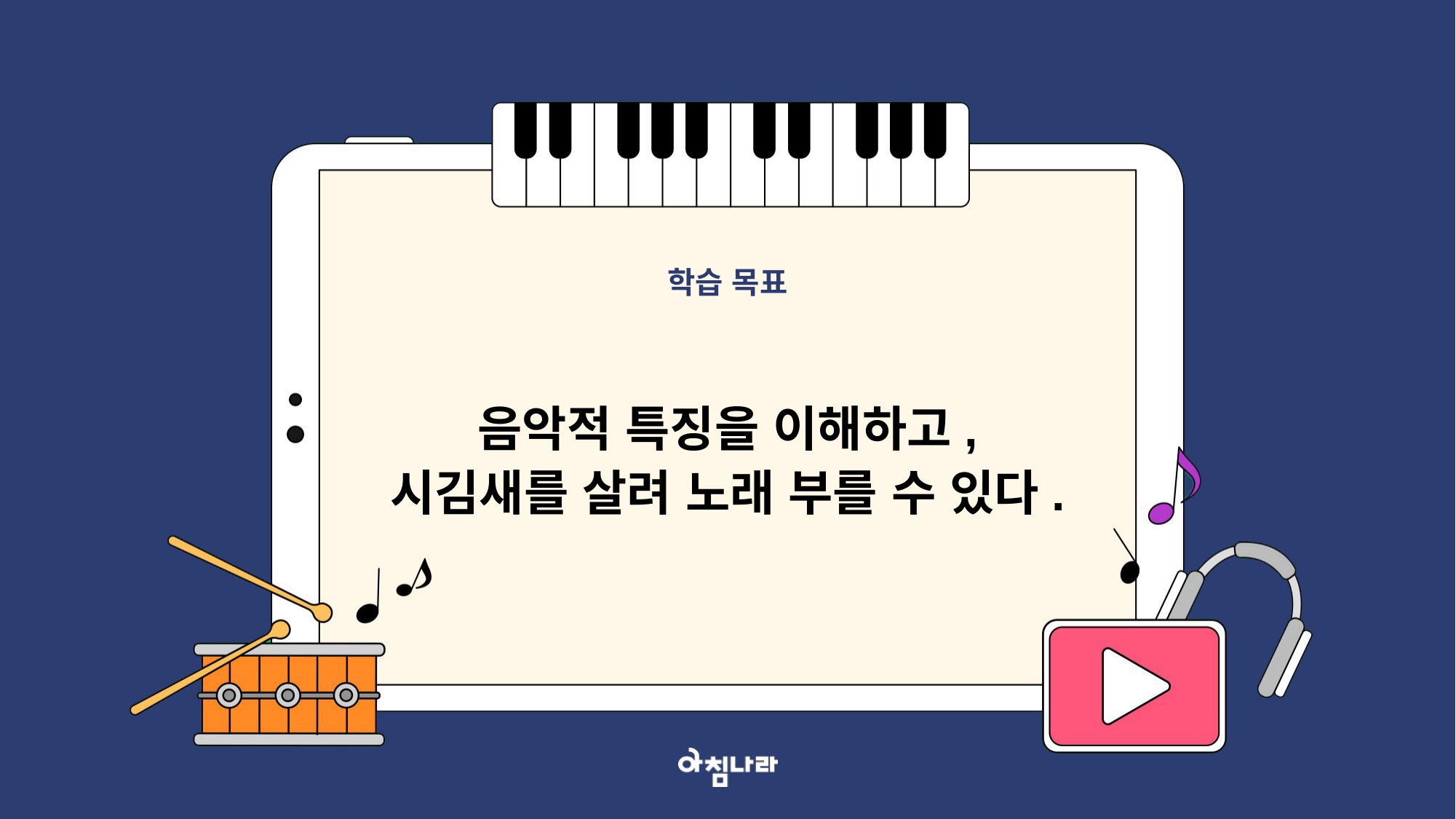

학습 목표
음악적 특징을 이해하고,
시김새를 살려 노래 부를 수 있다.